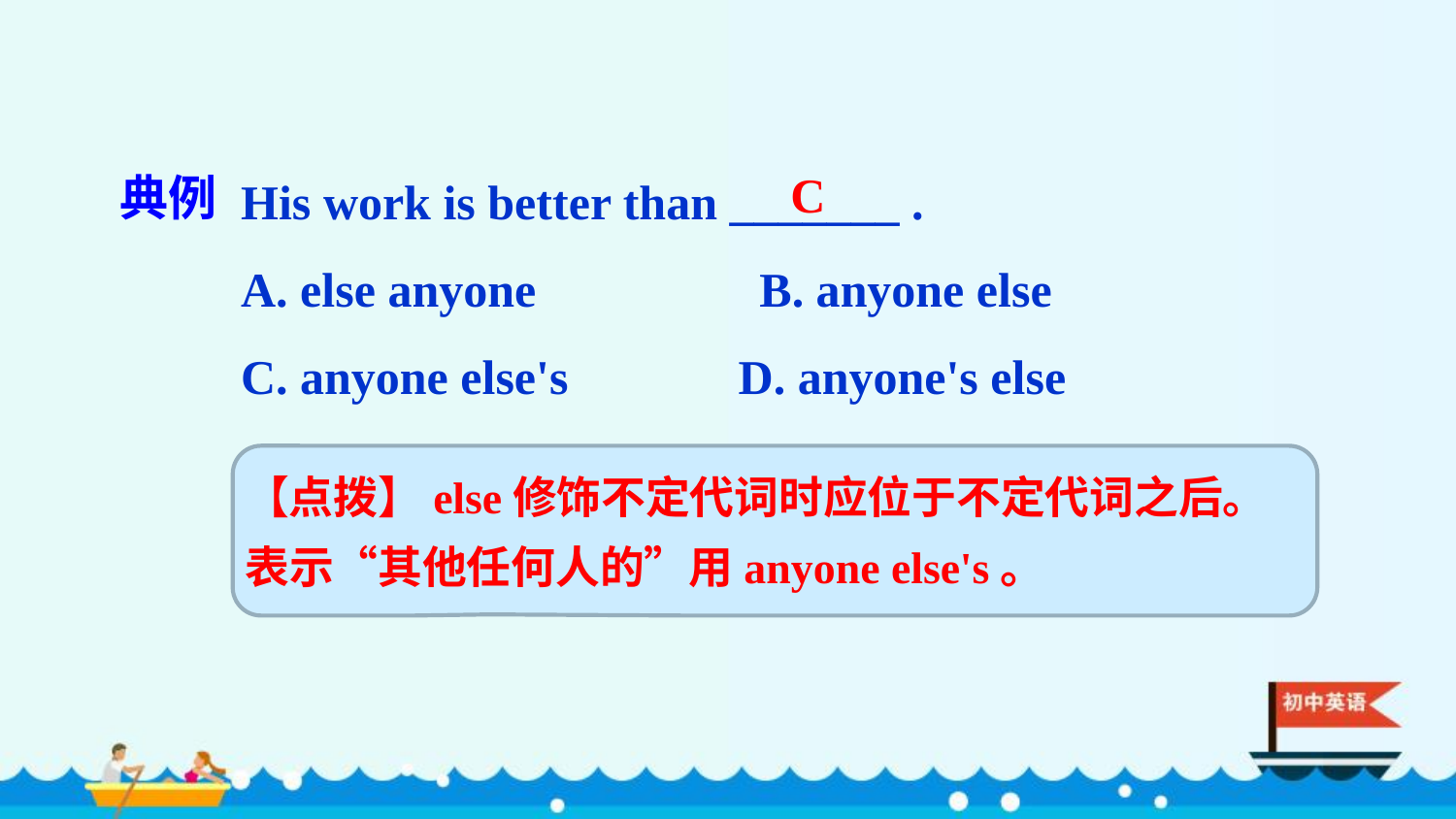

His work is better than _______ .
A. else anyone　　　     B. anyone else
C. anyone else's              D. anyone's else
典例
C

【点拨】else修饰不定代词时应位于不定代词之后。表示“其他任何人的”用anyone else's。